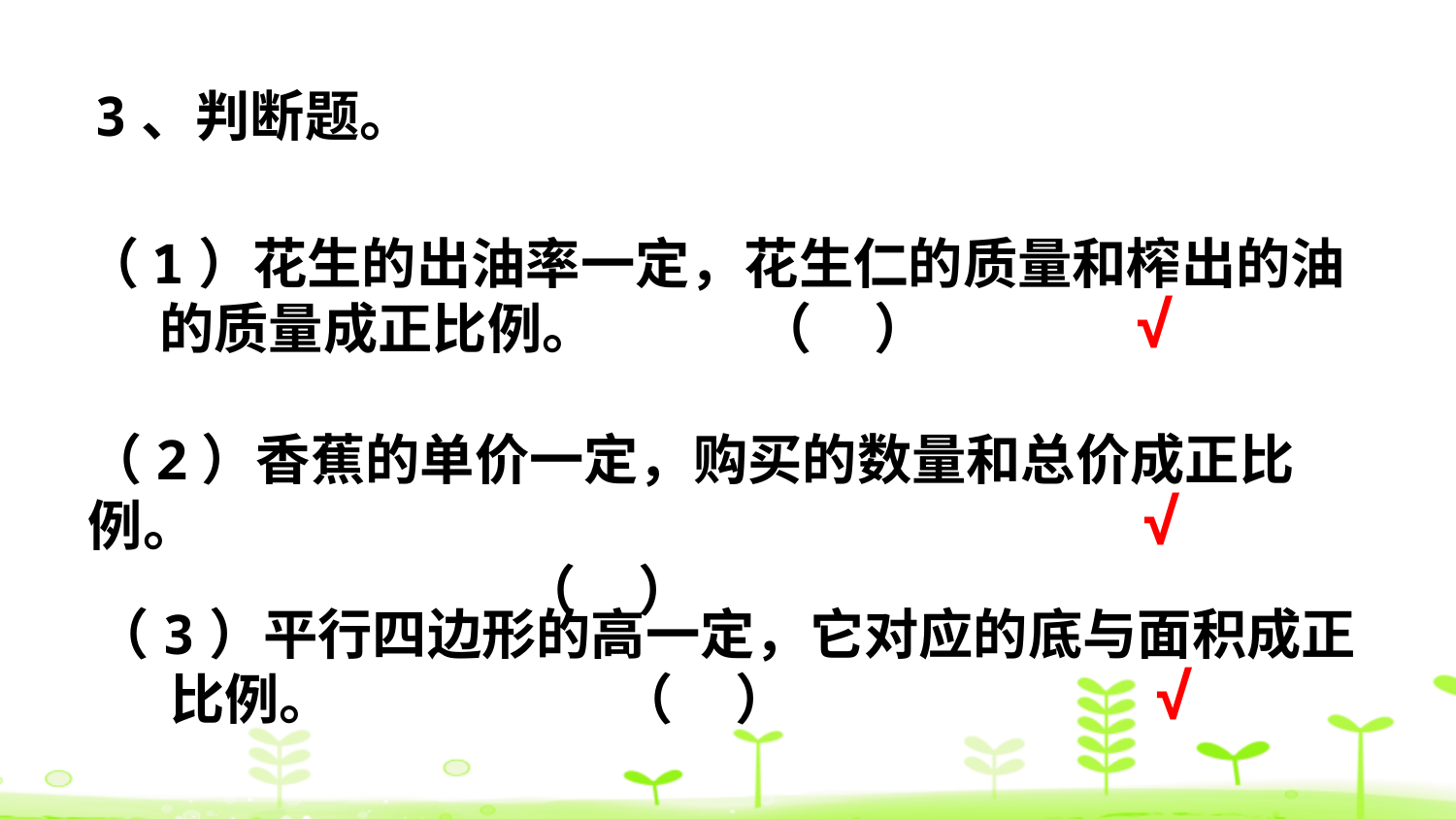

3、判断题。
（1）花生的出油率一定，花生仁的质量和榨出的油
     的质量成正比例。             （     ）
√
（2）香蕉的单价一定，购买的数量和总价成正比例。
                                  （     ）
√
（3）平行四边形的高一定，它对应的底与面积成正
     比例。                       （     ）
√